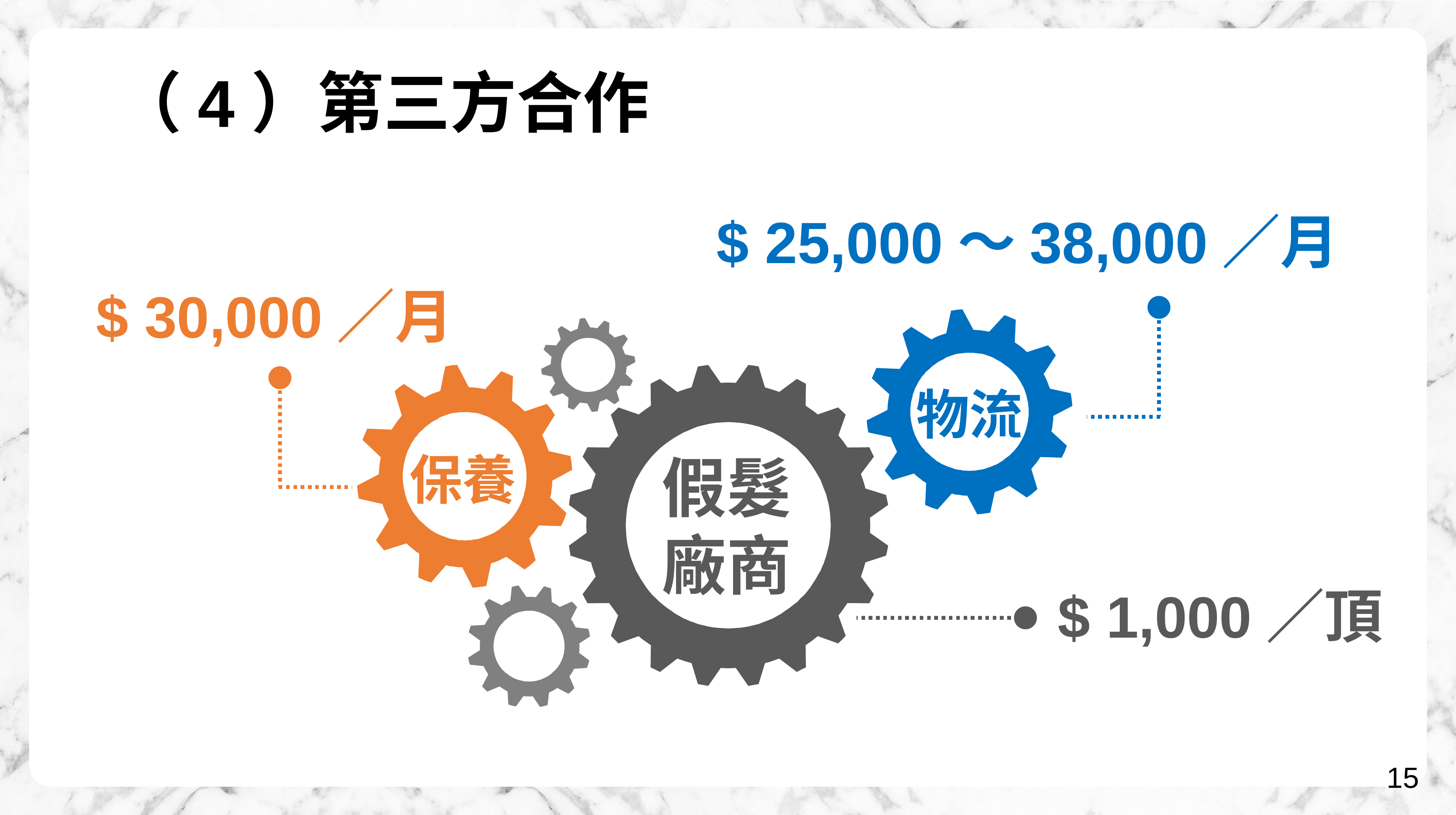

（4）第三方合作
$ 25,000～38,000／月
$ 30,000／月

物流

保養

假髮
廠商

$ 1,000／頂

15